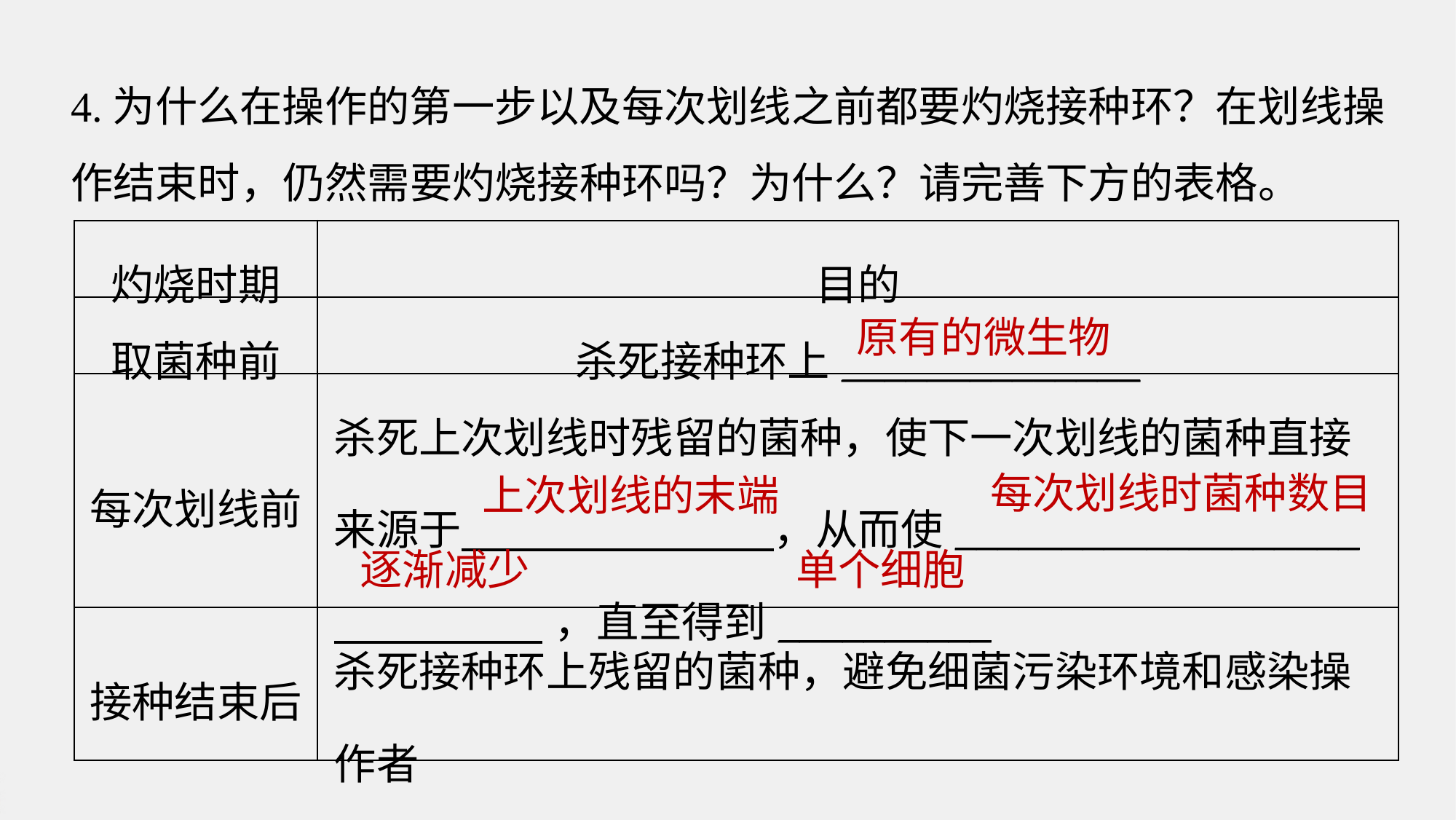

4.为什么在操作的第一步以及每次划线之前都要灼烧接种环？在划线操作结束时，仍然需要灼烧接种环吗？为什么？请完善下方的表格。
| 灼烧时期 | 目的 |
| --- | --- |
| 取菌种前 | 杀死接种环上\_\_\_\_\_\_\_\_\_\_\_\_\_\_ |
| 每次划线前 | 杀死上次划线时残留的菌种，使下一次划线的菌种直接来源于 ，从而使\_\_\_\_\_\_\_\_\_\_\_\_\_\_\_\_\_\_\_ ，直至得到\_\_\_\_\_\_\_\_\_\_ |
| 接种结束后 | 杀死接种环上残留的菌种，避免细菌污染环境和感染操作者 |
原有的微生物
每次划线时菌种数目
上次划线的末端
单个细胞
逐渐减少